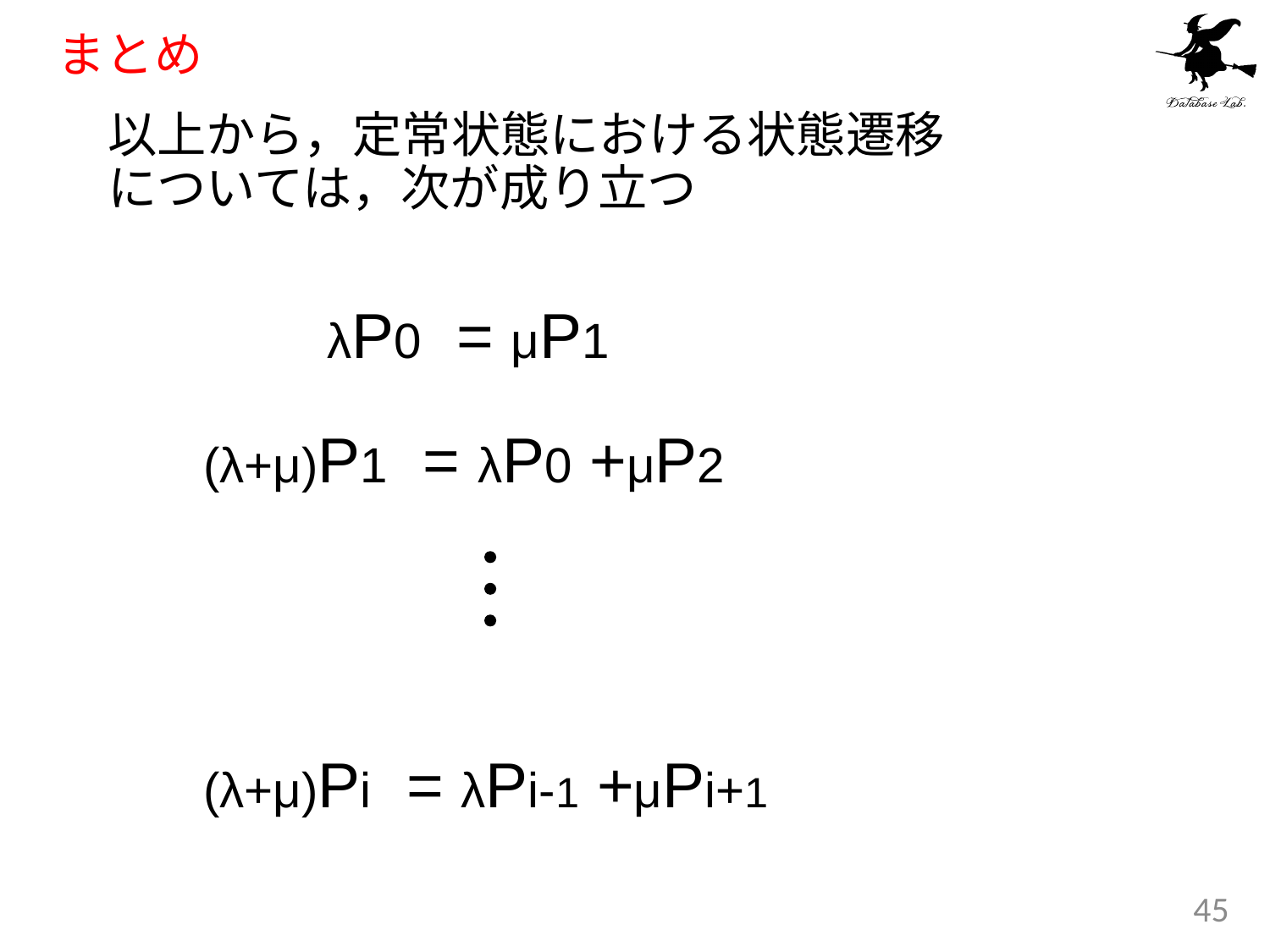

# まとめ
以上から，定常状態における状態遷移
については，次が成り立つ
         λP0  = μP1
(λ+μ)P1  = λP0 +μP2

(λ+μ)Pi  = λPi-1 +μPi+1

45